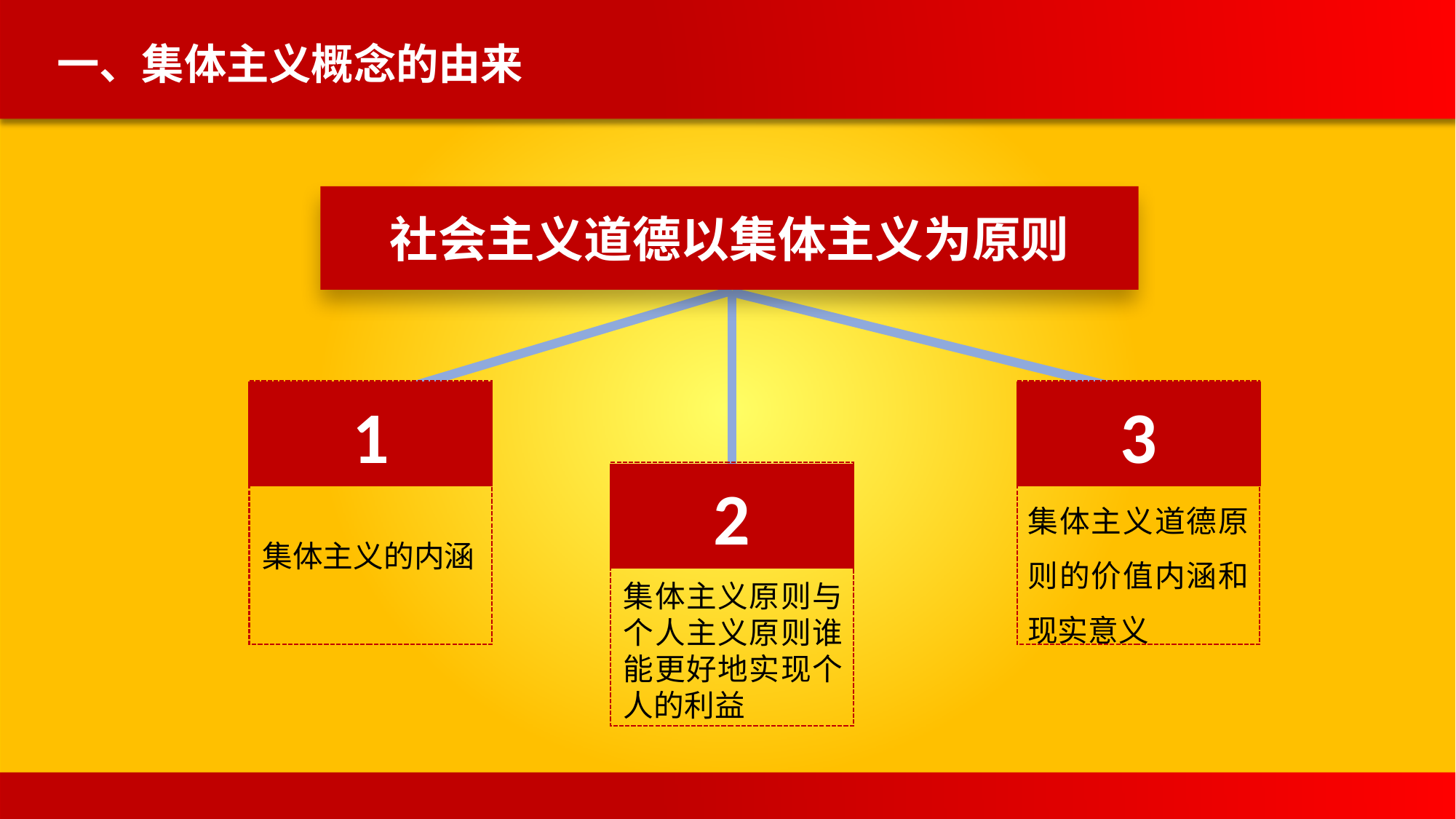

一、集体主义概念的由来
社会主义道德以集体主义为原则

3
集体主义道德原则的价值内涵和现实意义

1
集体主义的内涵

2
集体主义原则与个人主义原则谁能更好地实现个人的利益